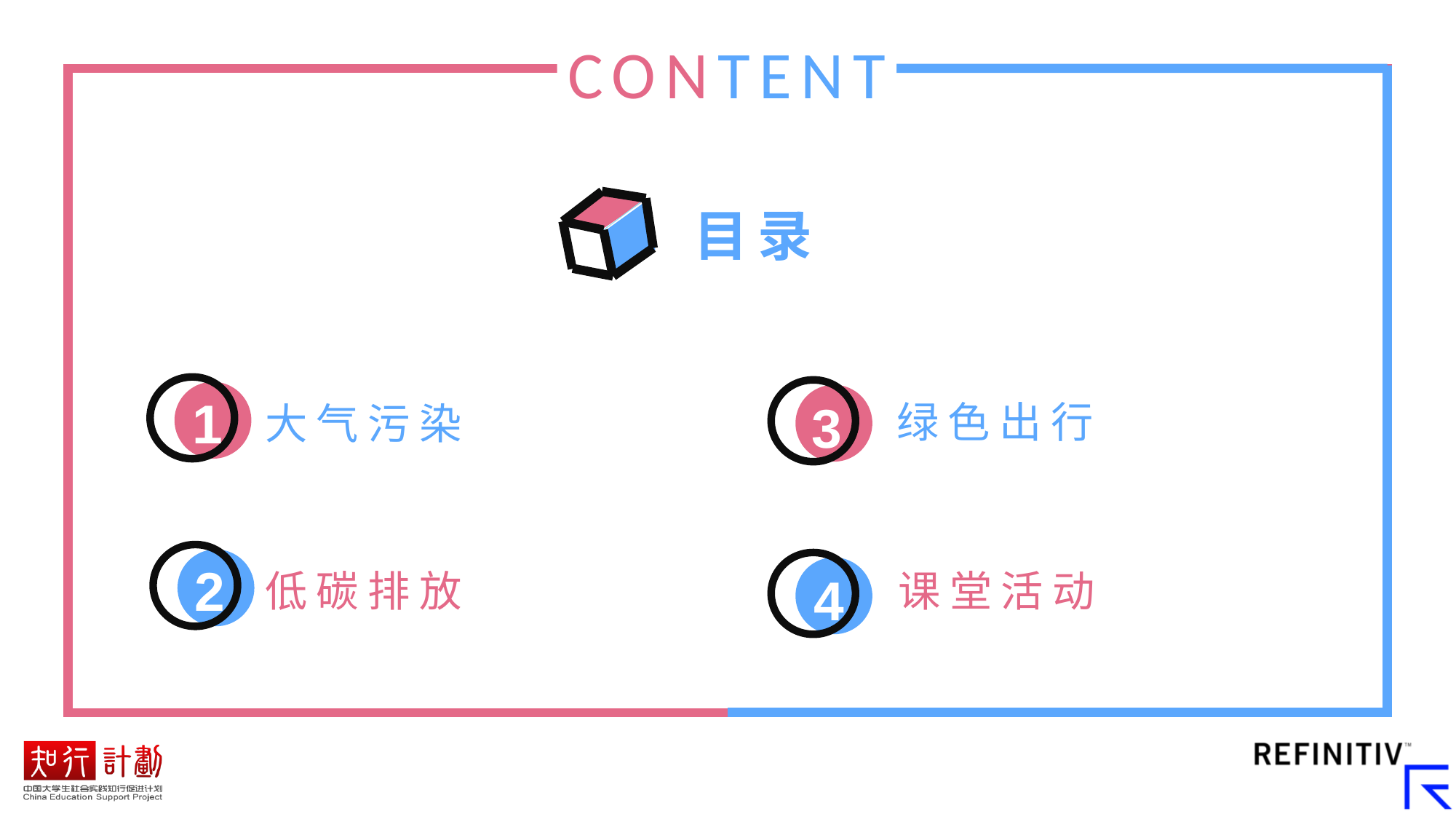

CONTENT

目录

1

3
绿色出行
大气污染

2

4
课堂活动
低碳排放